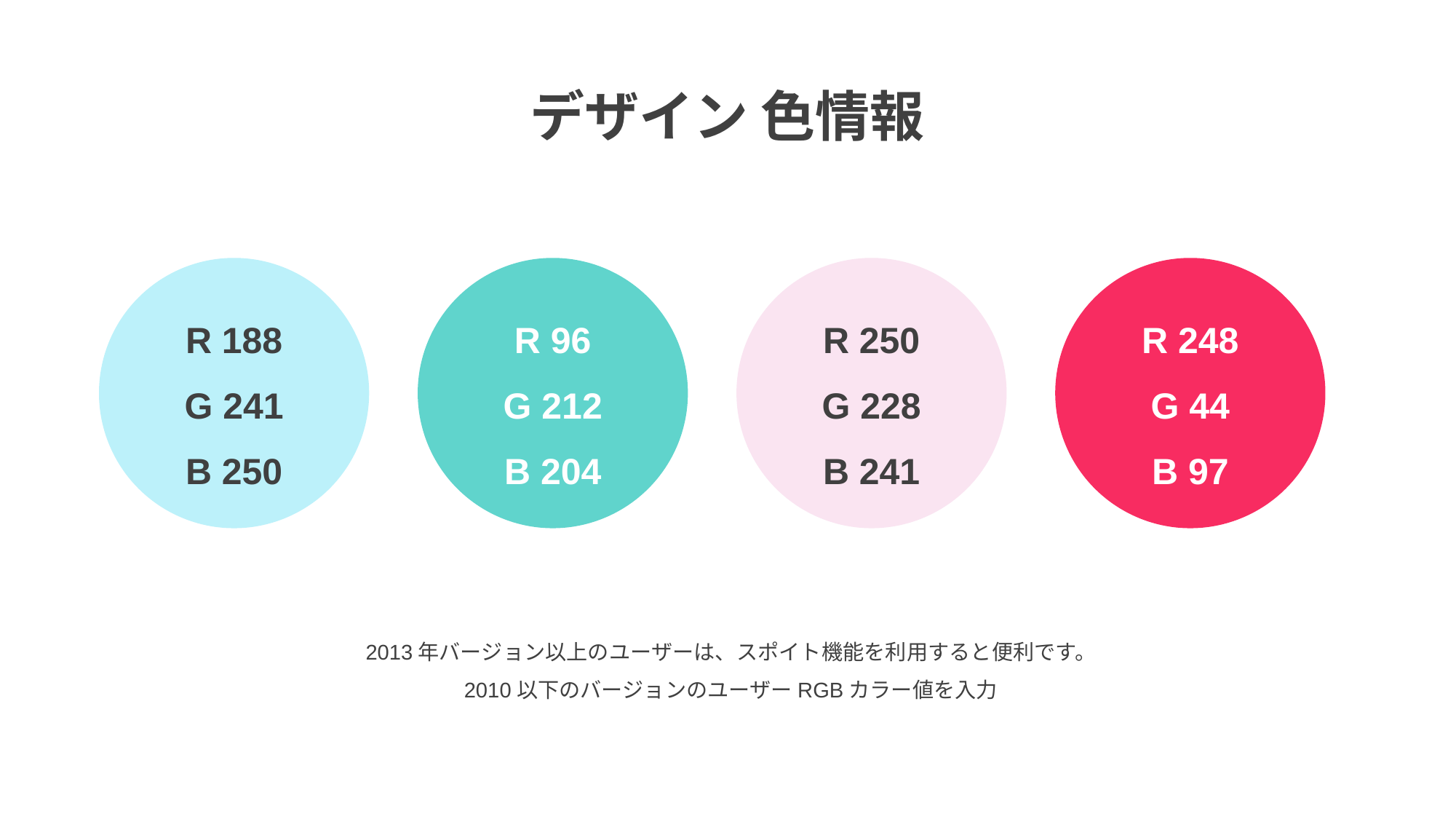

デザイン 色情報
R 188
G 241
B 250
R 96
G 212
B 204
R 250
G 228
B 241
R 248
G 44
B 97
2013年バージョン以上のユーザーは、スポイト機能を利用すると便利です。
2010以下のバージョンのユーザーRGBカラー値を入力